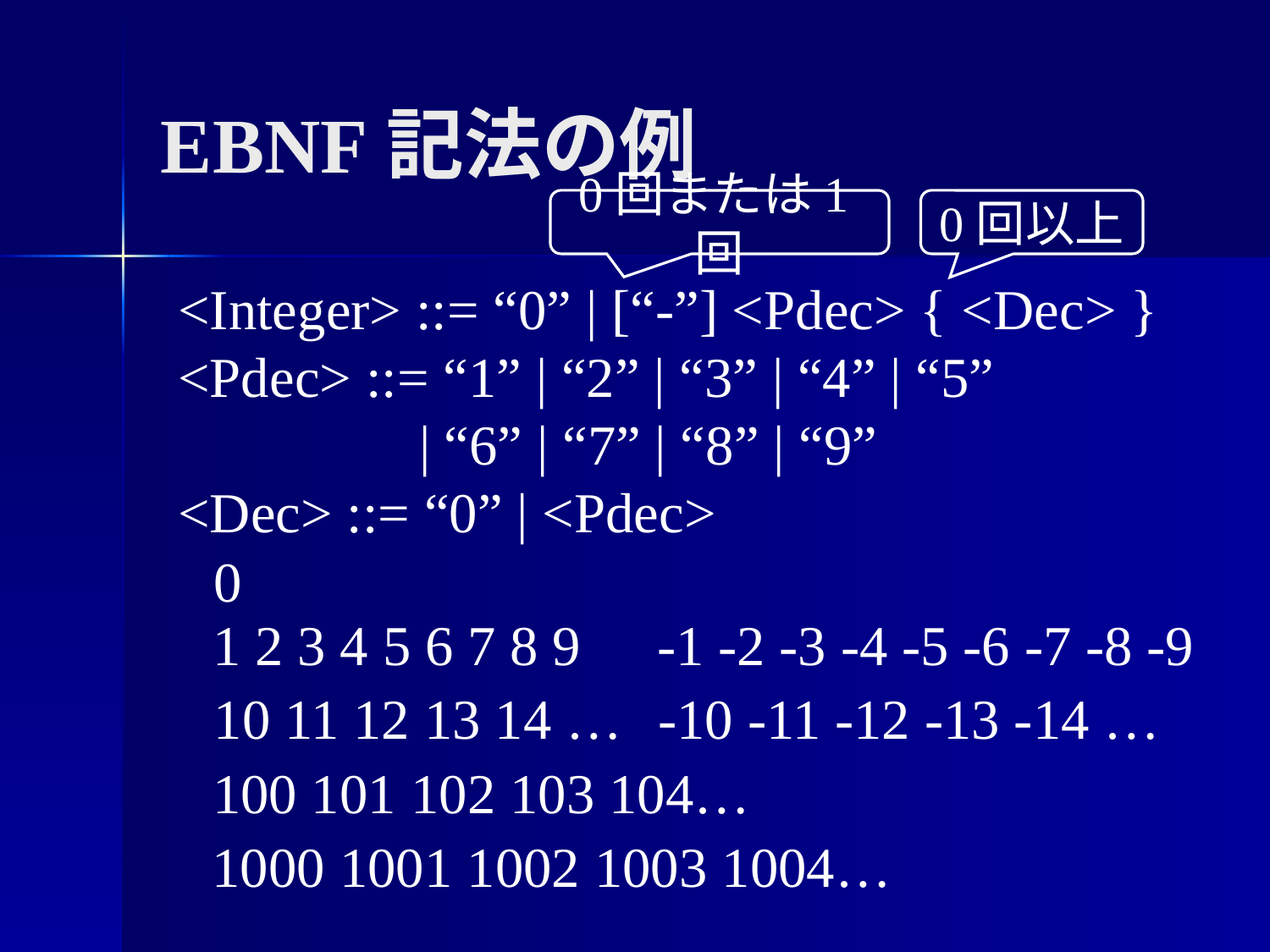

# EBNF記法の例
0回または1回
0回以上
<Integer> ::= “0” | [“-”] <Pdec> { <Dec> }
<Pdec> ::= “1” | “2” | “3” | “4” | “5”
                 | “6” | “7” | “8” | “9”
<Dec> ::= “0” | <Pdec>
0
1 2 3 4 5 6 7 8 9
-1 -2 -3 -4 -5 -6 -7 -8 -9
10 11 12 13 14 …
-10 -11 -12 -13 -14 …
100 101 102 103 104…
1000 1001 1002 1003 1004…